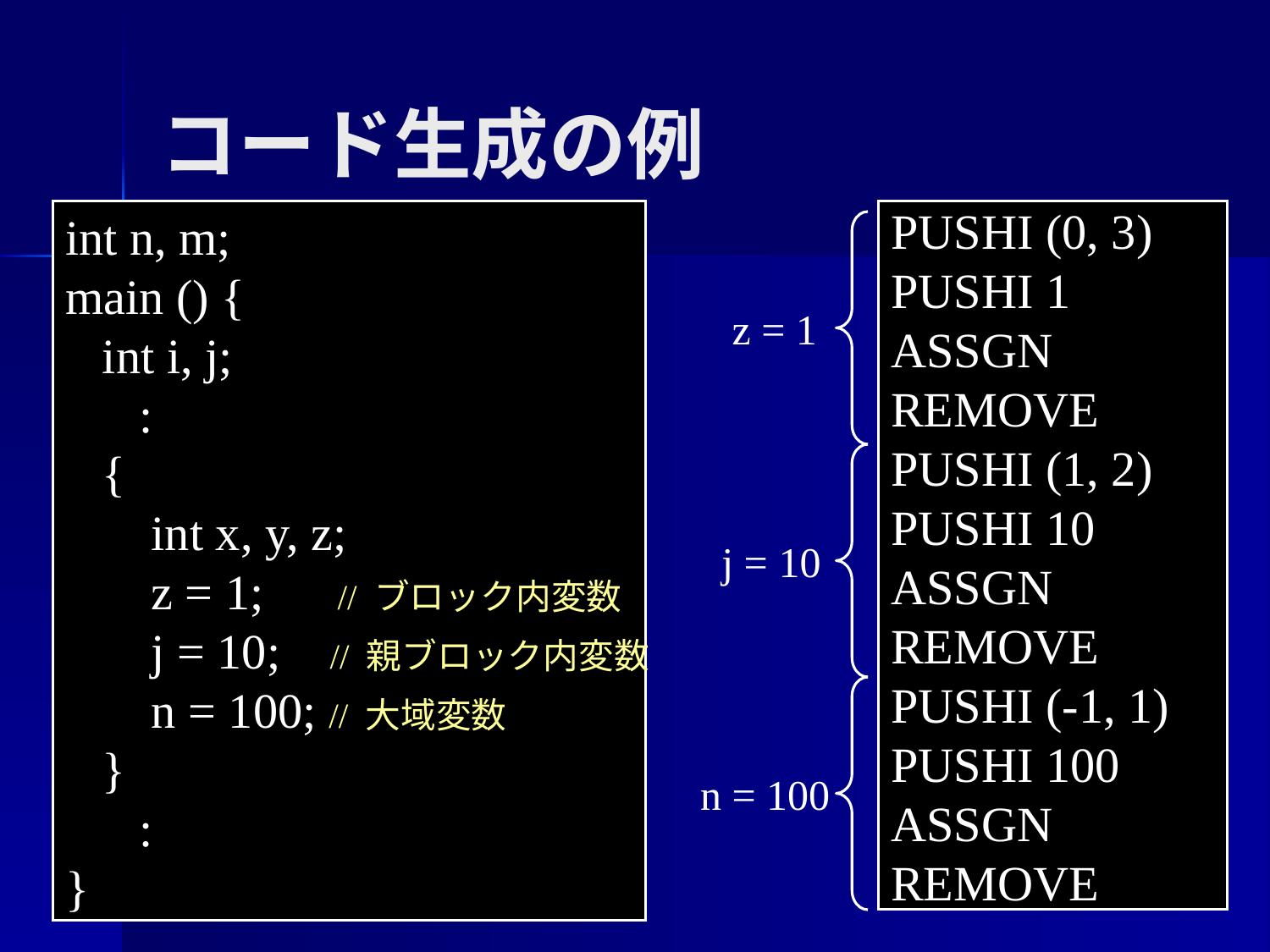

コード生成の例
int n, m;
main () {
   int i, j;
      :
   {
       int x, y, z;
       z = 1;      // ブロック内変数
       j = 10;    // 親ブロック内変数
       n = 100; // 大域変数
   }
      :
}
PUSHI (0, 3)
PUSHI 1
ASSGN
REMOVE
PUSHI (1, 2)
PUSHI 10
ASSGN
REMOVE
PUSHI (-1, 1)
PUSHI 100
ASSGN
REMOVE

z = 1

j = 10

n = 100